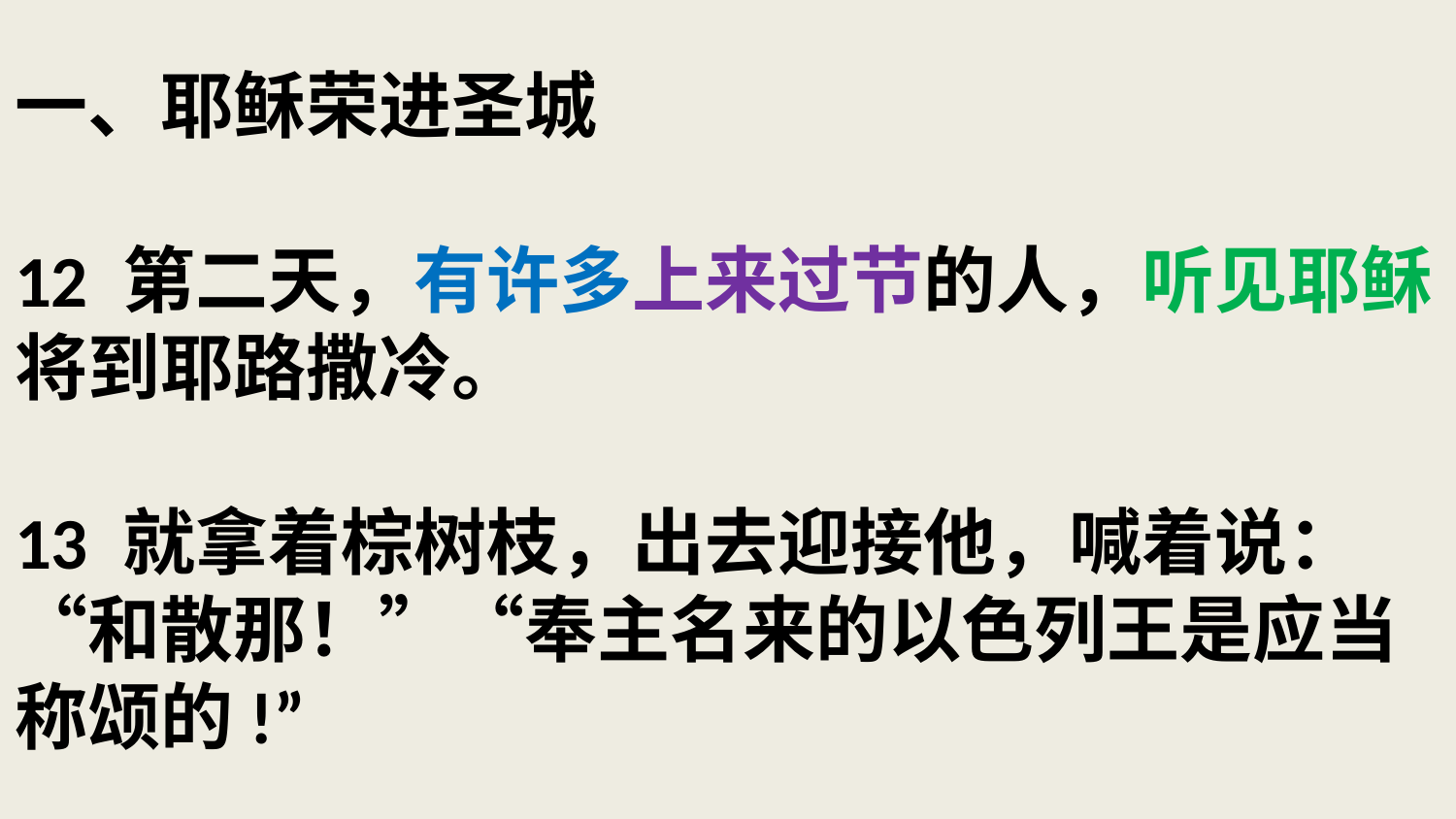

# 一、耶稣荣进圣城 12 第二天，有许多上来过节的人，听见耶稣将到耶路撒冷。 13 就拿着棕树枝，出去迎接他，喊着说：“和散那！”“奉主名来的以色列王是应当称颂的!”